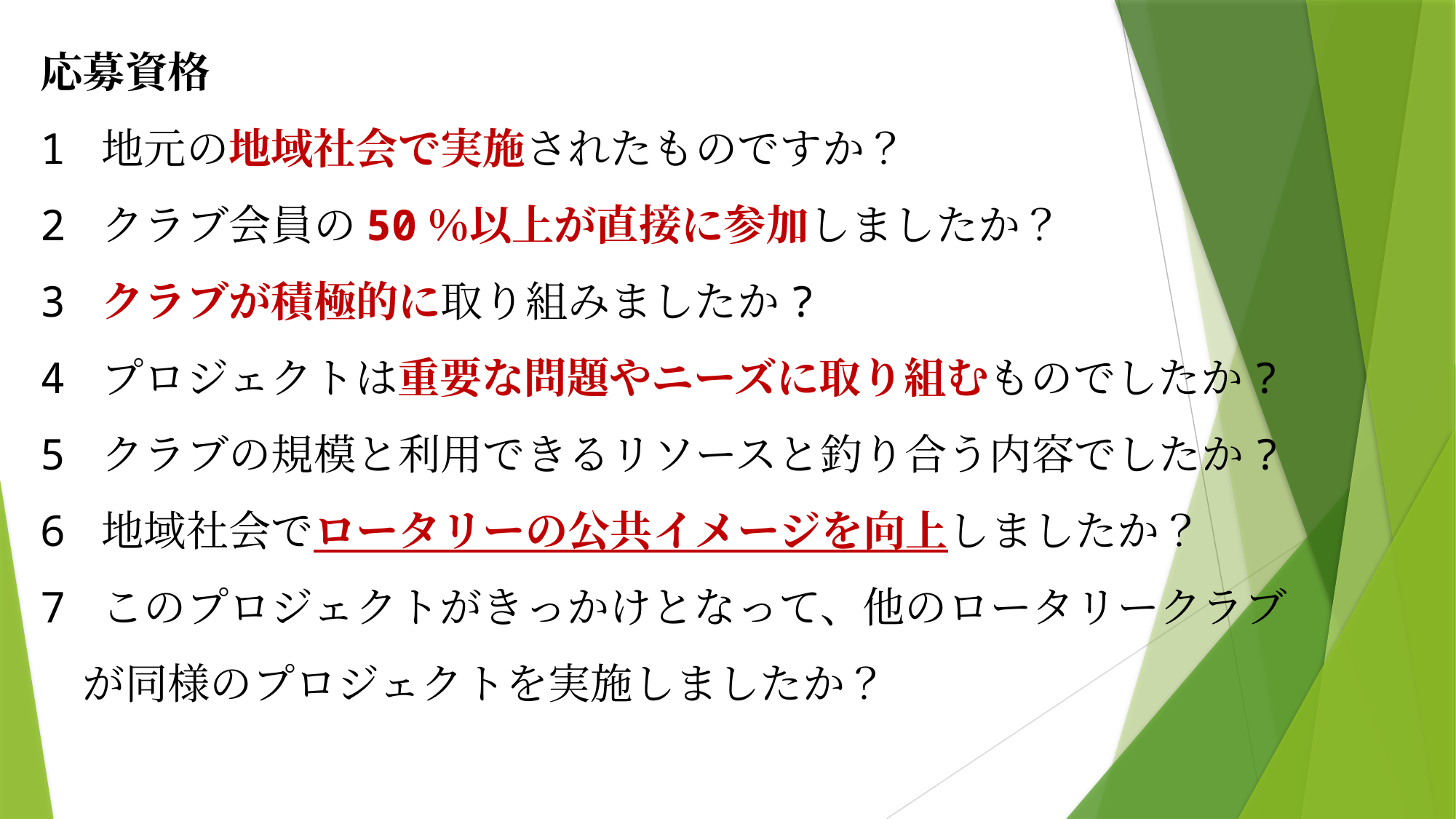

応募資格
1 地元の地域社会で実施されたものですか？
2 クラブ会員の50％以上が直接に参加しましたか？
3 クラブが積極的に取り組みましたか?
4 プロジェクトは重要な問題やニーズに取り組むものでしたか?
5 クラブの規模と利用できるリソースと釣り合う内容でしたか?
6 地域社会でロータリーの公共イメージを向上しましたか？
7 このプロジェクトがきっかけとなって、他のロータリークラブ
　が同様のプロジェクトを実施しましたか？